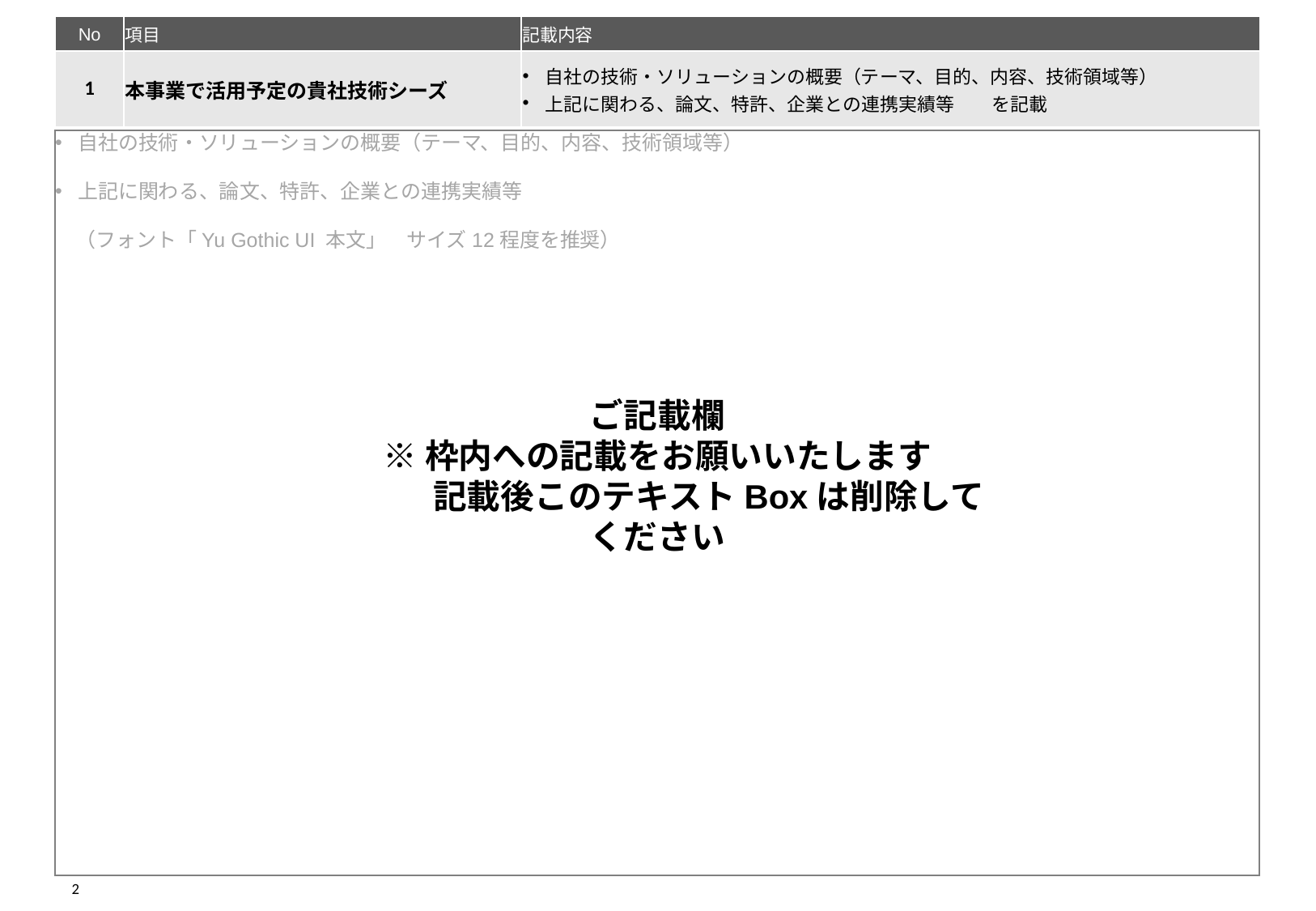

| No | 項目 | 記載内容 |
| --- | --- | --- |
| 1 | 本事業で活用予定の貴社技術シーズ | 自社の技術・ソリューションの概要（テーマ、目的、内容、技術領域等） 上記に関わる、論文、特許、企業との連携実績等　　を記載 |
自社の技術・ソリューションの概要（テーマ、目的、内容、技術領域等）

上記に関わる、論文、特許、企業との連携実績等

　（フォント「Yu Gothic UI 本文」　サイズ12程度を推奨）
ご記載欄
※枠内への記載をお願いいたします
　　　記載後このテキストBoxは削除してください
2